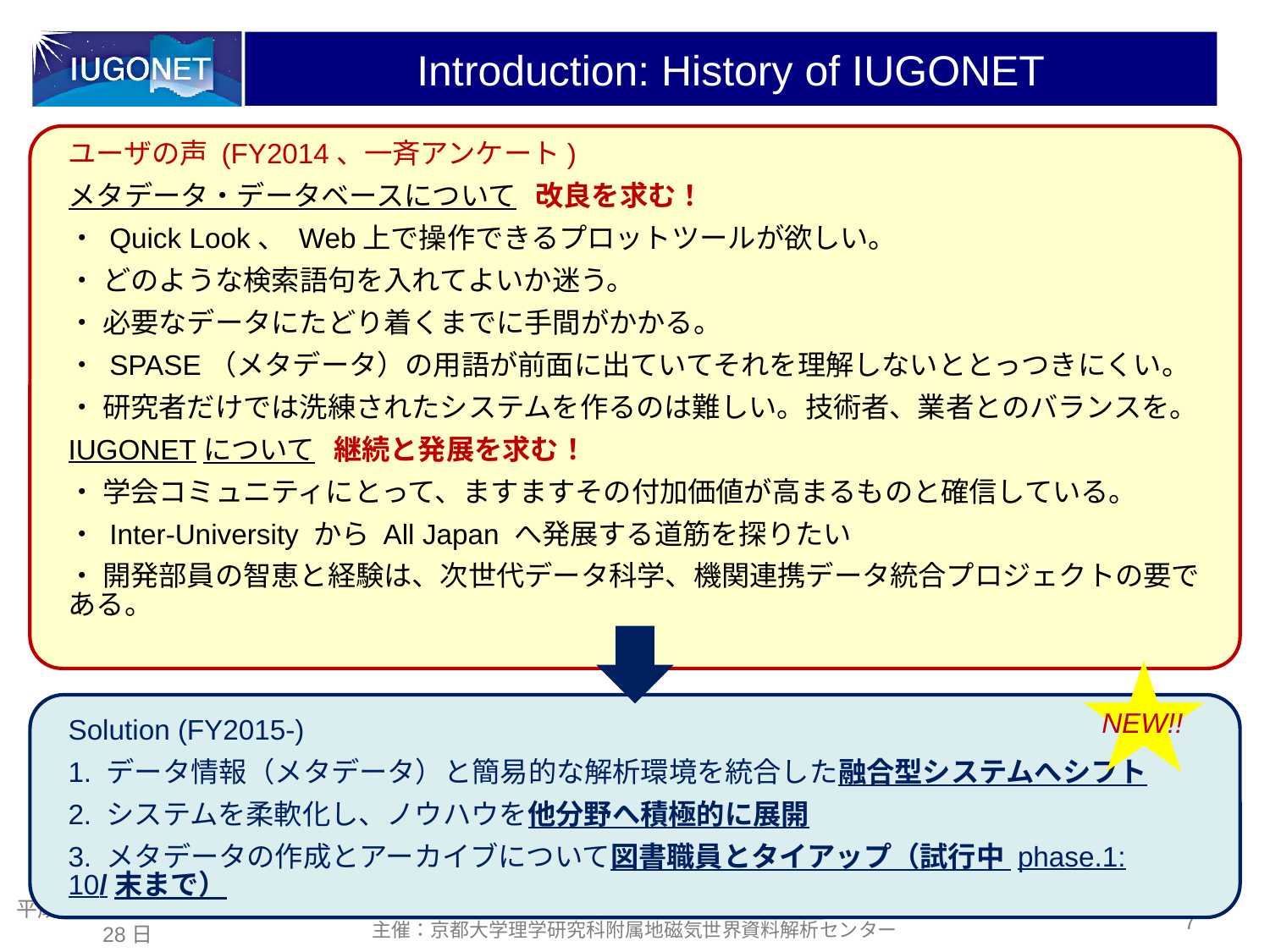

# Introduction: History of IUGONET

ユーザの声 (FY2014、一斉アンケート)
メタデータ・データベースについて   改良を求む！
・ Quick Look、 Web上で操作できるプロットツールが欲しい。
・ どのような検索語句を入れてよいか迷う。
・ 必要なデータにたどり着くまでに手間がかかる。
・ SPASE（メタデータ）の用語が前面に出ていてそれを理解しないととっつきにくい。
・ 研究者だけでは洗練されたシステムを作るのは難しい。技術者、業者とのバランスを。
IUGONETについて   継続と発展を求む！
・ 学会コミュニティにとって、ますますその付加価値が高まるものと確信している。
・ Inter-University から All Japan へ発展する道筋を探りたい
・ 開発部員の智恵と経験は、次世代データ科学、機関連携データ統合プロジェクトの要である。

NEW!!
Solution (FY2015-)
1. データ情報（メタデータ）と簡易的な解析環境を統合した融合型システムへシフト
2. システムを柔軟化し、ノウハウを他分野へ積極的に展開
3. メタデータの作成とアーカイブについて図書職員とタイアップ（試行中 phase.1: 10/末まで）
第3回オープンサイエンスデータ推進ワークショップ
主催：京都大学理学研究科附属地磁気世界資料解析センター
平成28年9月27日、28日
7